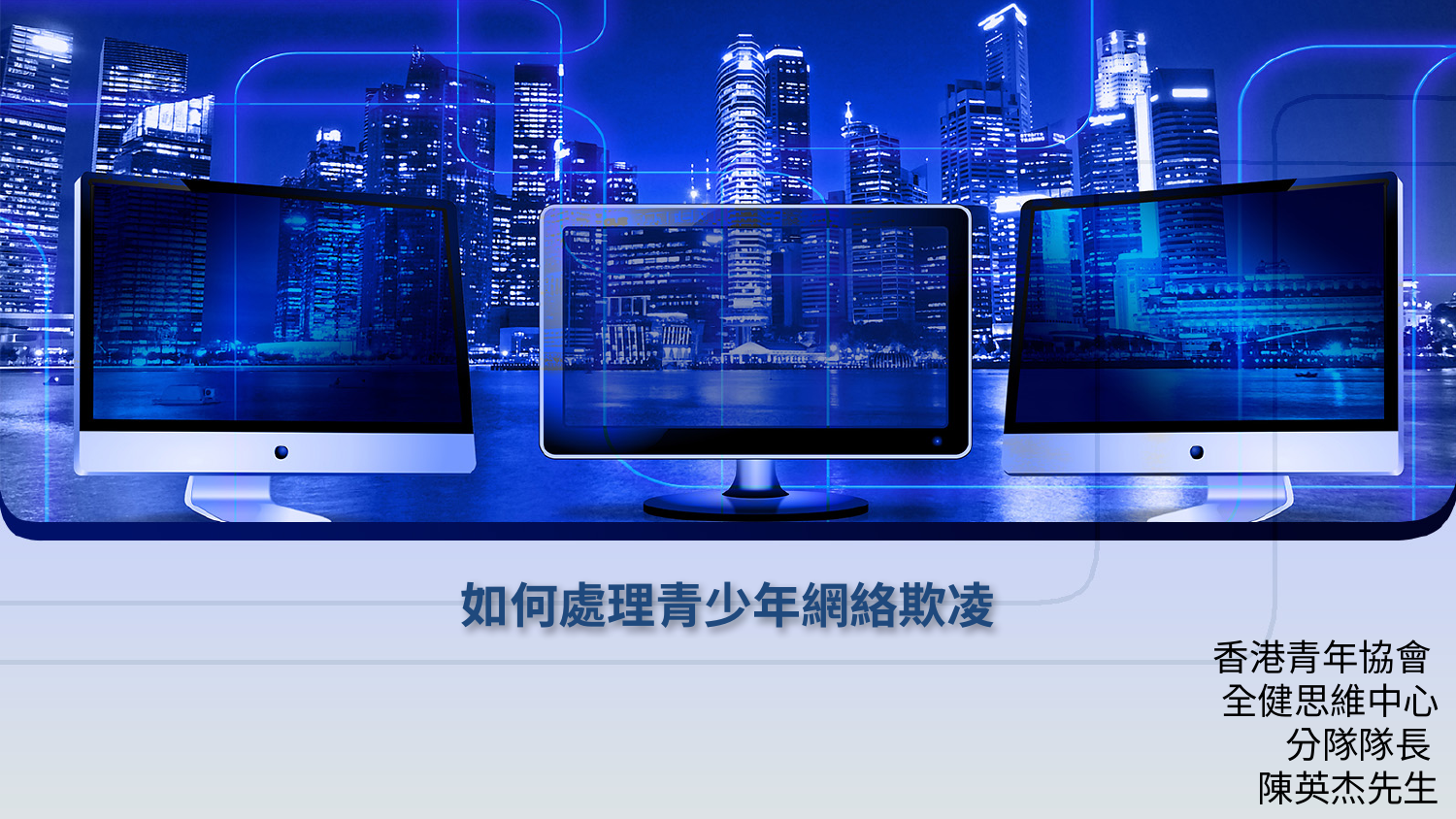

# 如何處理青少年網絡欺凌
香港青年協會
全健思維中心
分隊隊長
陳英杰先生